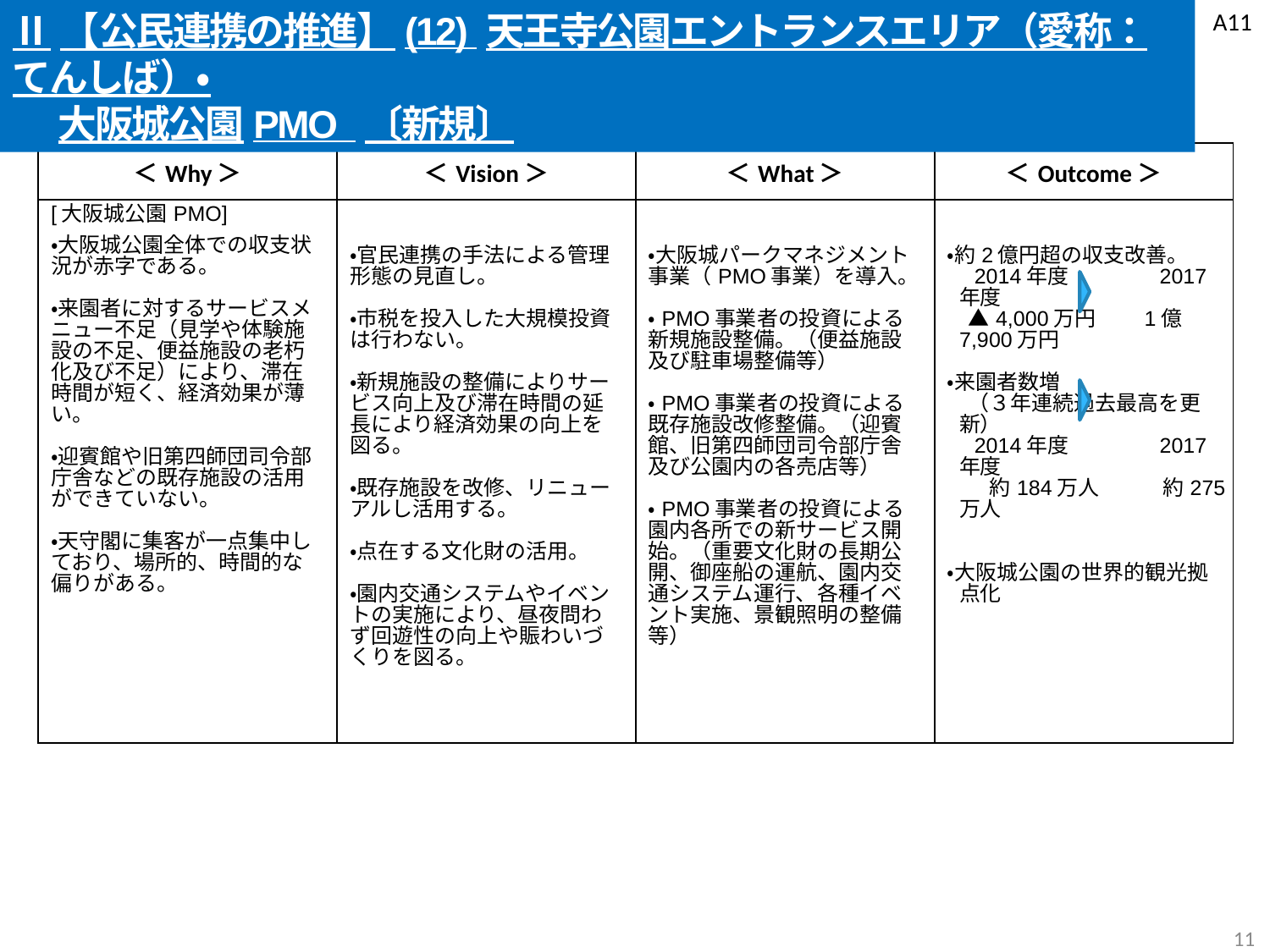

Ⅱ【公民連携の推進】(12) 天王寺公園エントランスエリア（愛称：てんしば）・
　 大阪城公園PMO  〔新規〕
A11
| ＜Why＞ | ＜Vision＞ | ＜What＞ | ＜Outcome＞ |
| --- | --- | --- | --- |
| [大阪城公園PMO] ・大阪城公園全体での収支状況が赤字である。 ・来園者に対するサービスメニュー不足（見学や体験施設の不足、便益施設の老朽化及び不足）により、滞在時間が短く、経済効果が薄い。 ・迎賓館や旧第四師団司令部庁舎などの既存施設の活用ができていない。 ・天守閣に集客が一点集中しており、場所的、時間的な偏りがある。 | ・官民連携の手法による管理形態の見直し。 ・市税を投入した大規模投資は行わない。 ・新規施設の整備によりサービス向上及び滞在時間の延長により経済効果の向上を図る。 ・既存施設を改修、リニューアルし活用する。 ・点在する文化財の活用。 ・園内交通システムやイベントの実施により、昼夜問わず回遊性の向上や賑わいづくりを図る。 | ・大阪城パークマネジメント事業（PMO事業）を導入。 ・PMO事業者の投資による新規施設整備。（便益施設及び駐車場整備等） ・PMO事業者の投資による既存施設改修整備。（迎賓館、旧第四師団司令部庁舎及び公園内の各売店等） ・PMO事業者の投資による園内各所での新サービス開始。（重要文化財の長期公開、御座船の運航、園内交通システム運行、各種イベント実施、景観照明の整備等） | ・約2億円超の収支改善。 　2014年度　　　　2017年度 　▲4,000万円　　1億7,900万円 ・来園者数増 　（３年連続過去最高を更新） 　2014年度　　　　2017年度 　　約184万人　　　約275万人 ・大阪城公園の世界的観光拠点化 |

11